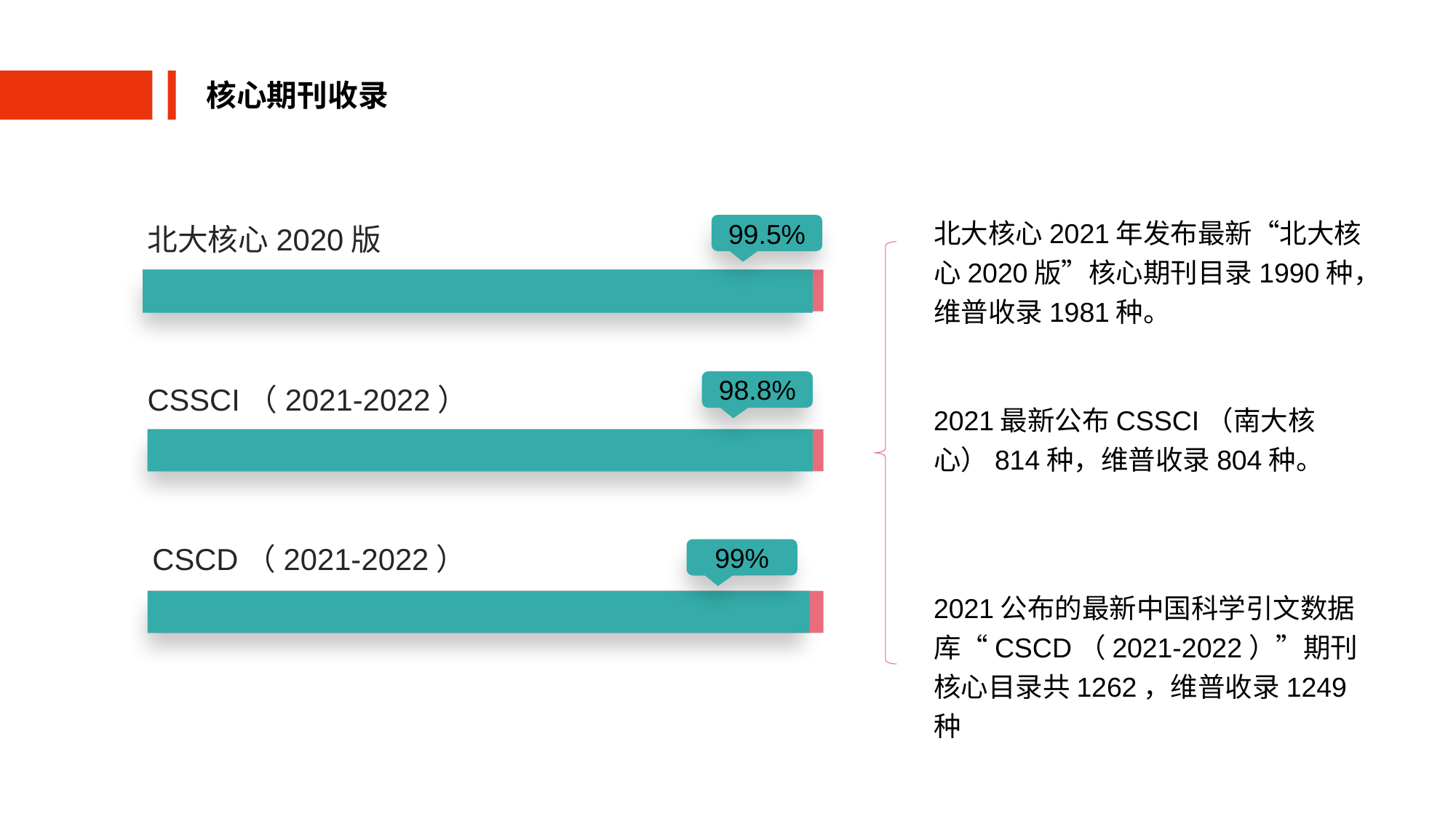

核心期刊收录
北大核心2021年发布最新“北大核心2020版”核心期刊目录1990种，维普收录1981种。
99.5%
北大核心2020版

98.8%
CSSCI（2021-2022）
2021最新公布CSSCI（南大核心）814种，维普收录804种。

CSCD（2021-2022）
99%
2021公布的最新中国科学引文数据库“CSCD（2021-2022）”期刊核心目录共1262，维普收录1249种